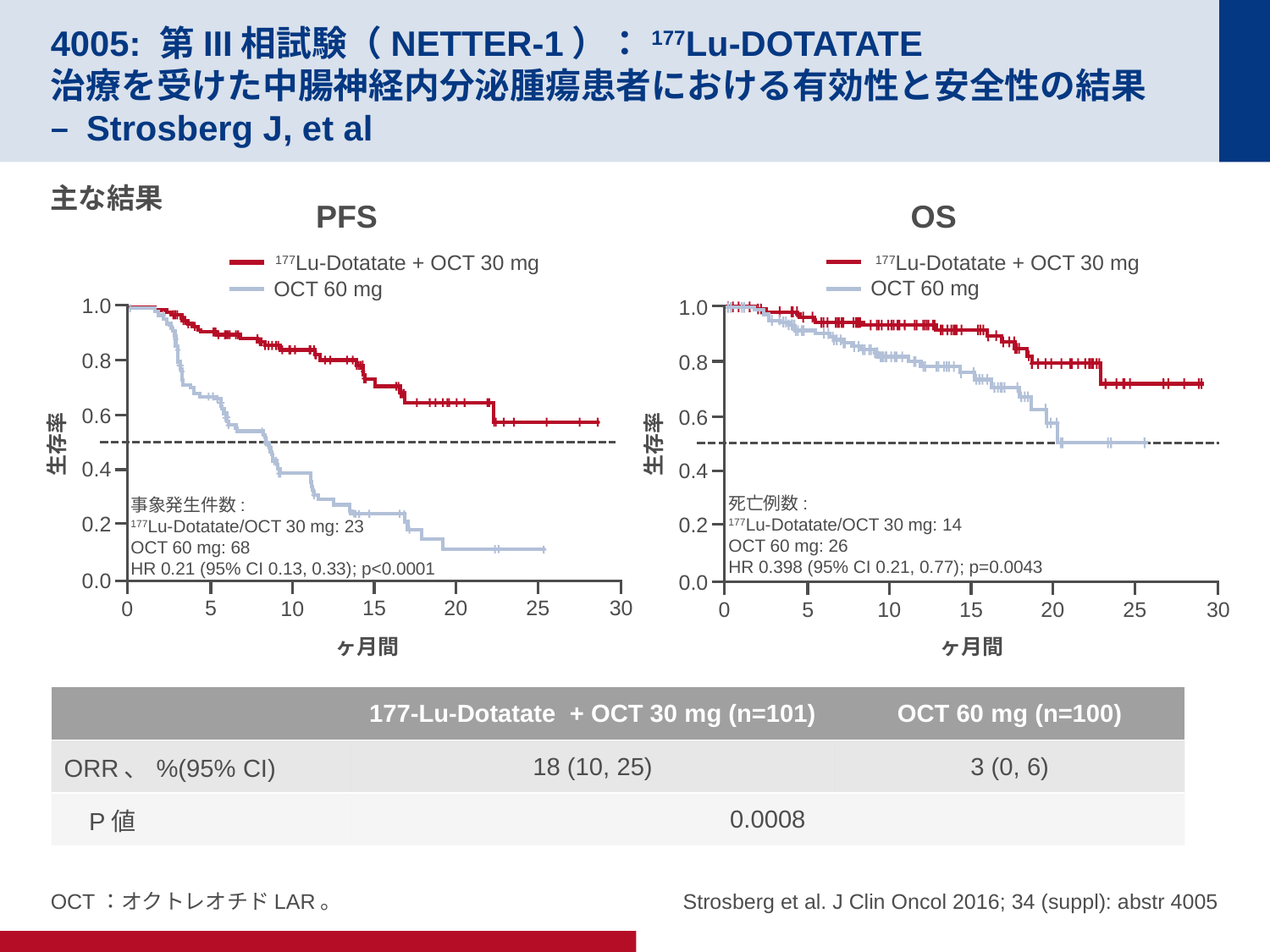

# 4005: 第III相試験（NETTER-1）：177Lu-DOTATATE 治療を受けた中腸神経内分泌腫瘍患者における有効性と安全性の結果 – Strosberg J, et al
主な結果

PFS
OS
177Lu-Dotatate + OCT 30 mg
177Lu-Dotatate + OCT 30 mg
OCT 60 mg
OCT 60 mg
1.0
1.0

0.8
0.8
0.6
0.6
生存率
生存率
0.4
0.4

死亡例数:
177Lu-Dotatate/OCT 30 mg: 14
OCT 60 mg: 26
HR 0.398 (95% CI 0.21, 0.77); p=0.0043

事象発生件数:
177Lu-Dotatate/OCT 30 mg: 23
OCT 60 mg: 68
HR 0.21 (95% CI 0.13, 0.33); p<0.0001
0.2
0.2

0.0
0.0

5
15
20
25
30
0
10
5
15
20
25
30
0
10
ヶ月間
ヶ月間
|  | 177-Lu-Dotatate + OCT 30 mg (n=101) | OCT 60 mg (n=100) |
| --- | --- | --- |
| ORR、%(95% CI) | 18 (10, 25) | 3 (0, 6) |
| P値 | 0.0008 |  |
OCT：オクトレオチドLAR。
Strosberg et al. J Clin Oncol 2016; 34 (suppl): abstr 4005